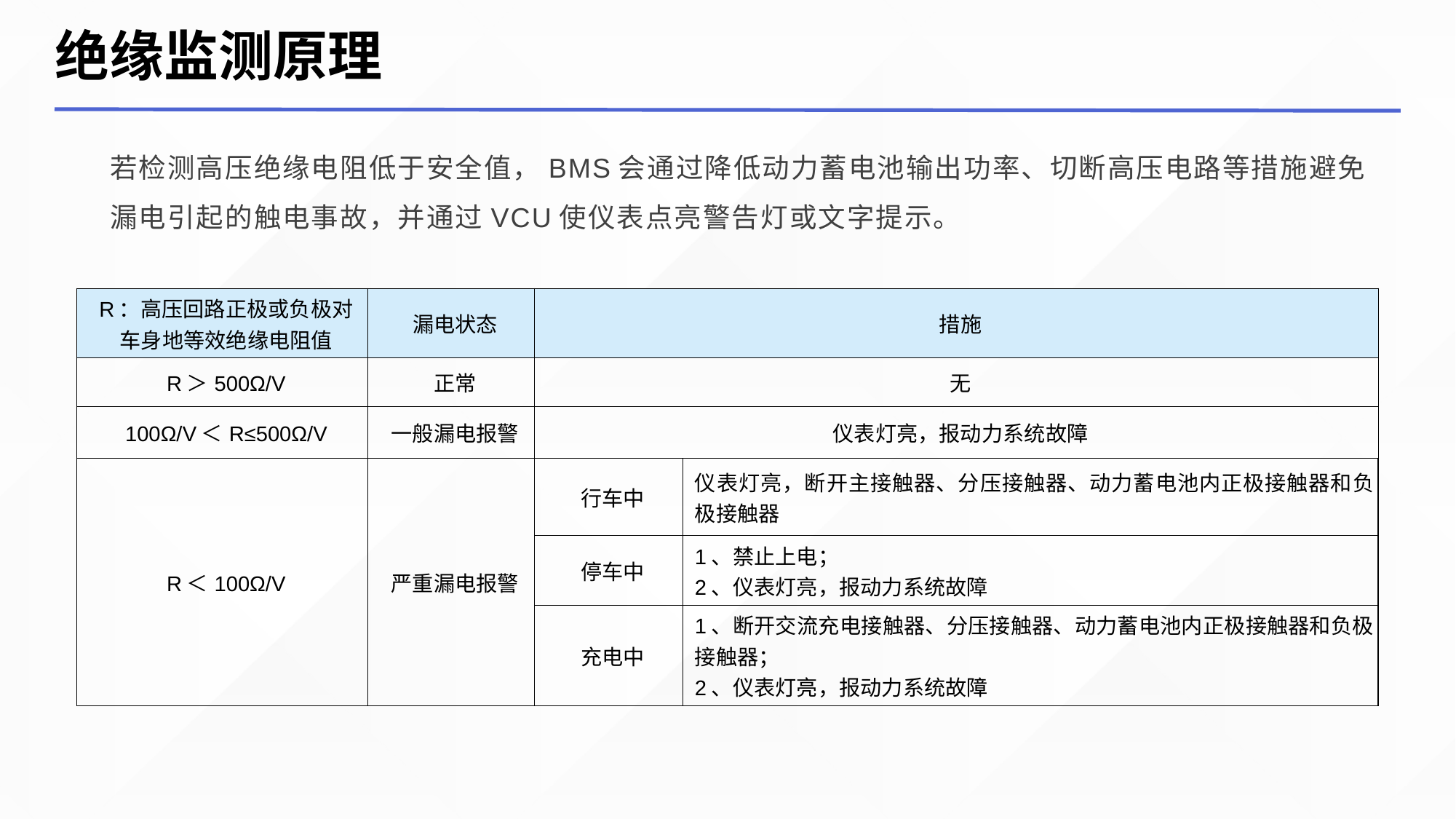

绝缘监测原理
若检测高压绝缘电阻低于安全值，BMS会通过降低动力蓄电池输出功率、切断高压电路等措施避免漏电引起的触电事故，并通过VCU使仪表点亮警告灯或文字提示。

| R：高压回路正极或负极对车身地等效绝缘电阻值 | 漏电状态 | 措施 |  |
| --- | --- | --- | --- |
| R＞500Ω/V | 正常 | 无 |  |
| 100Ω/V＜R≤500Ω/V | 一般漏电报警 | 仪表灯亮，报动力系统故障 |  |
| R＜100Ω/V | 严重漏电报警 | 行车中 | 仪表灯亮，断开主接触器、分压接触器、动力蓄电池内正极接触器和负极接触器 |
|  |  | 停车中 | 1、禁止上电； 2、仪表灯亮，报动力系统故障 |
|  |  | 充电中 | 1、断开交流充电接触器、分压接触器、动力蓄电池内正极接触器和负极接触器； 2、仪表灯亮，报动力系统故障 |